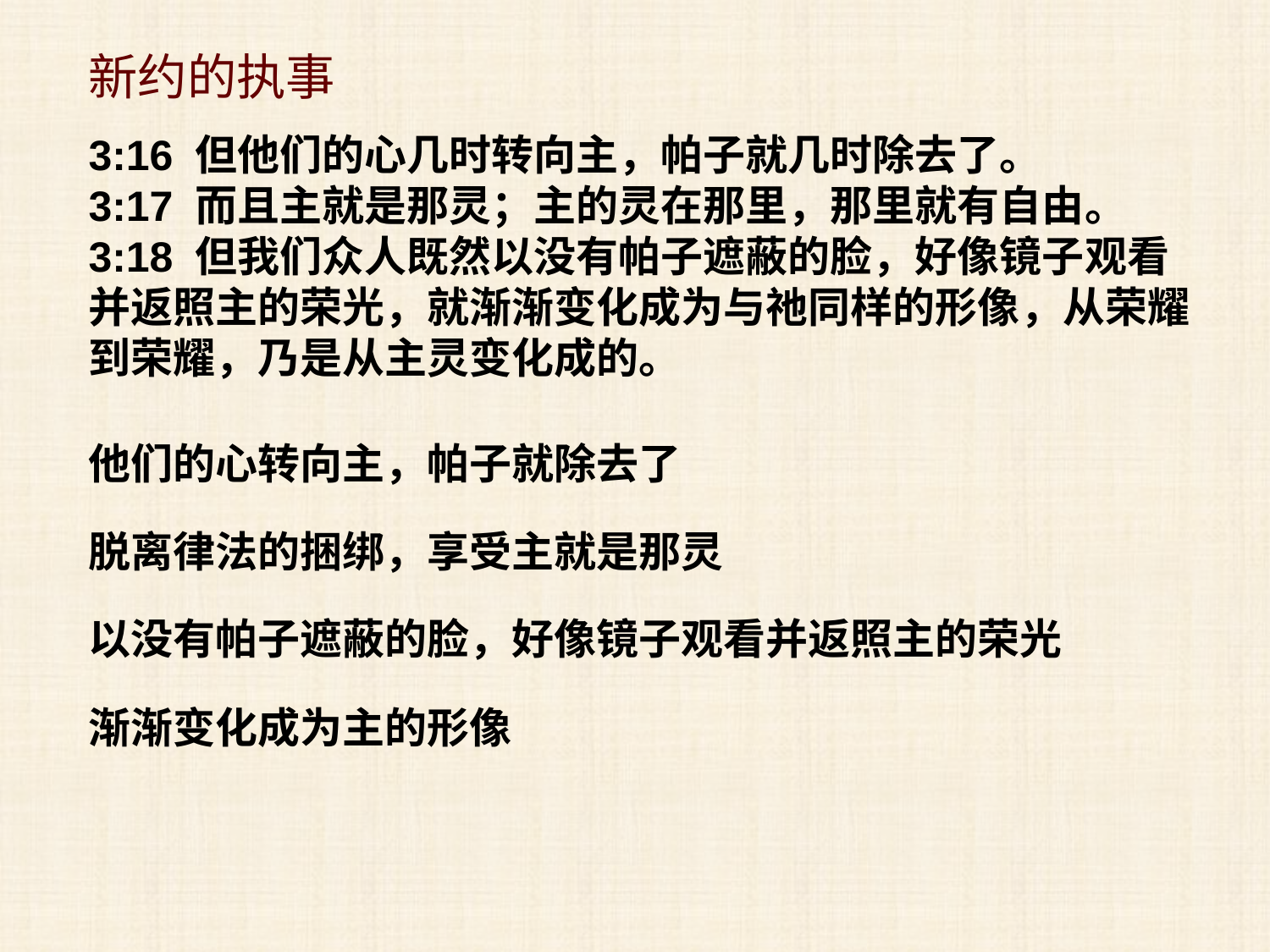

新约的执事
3:16 但他们的心几时转向主，帕子就几时除去了。
3:17 而且主就是那灵；主的灵在那里，那里就有自由。
3:18 但我们众人既然以没有帕子遮蔽的脸，好像镜子观看并返照主的荣光，就渐渐变化成为与祂同样的形像，从荣耀到荣耀，乃是从主灵变化成的。
他们的心转向主，帕子就除去了
脱离律法的捆绑，享受主就是那灵
以没有帕子遮蔽的脸，好像镜子观看并返照主的荣光
渐渐变化成为主的形像